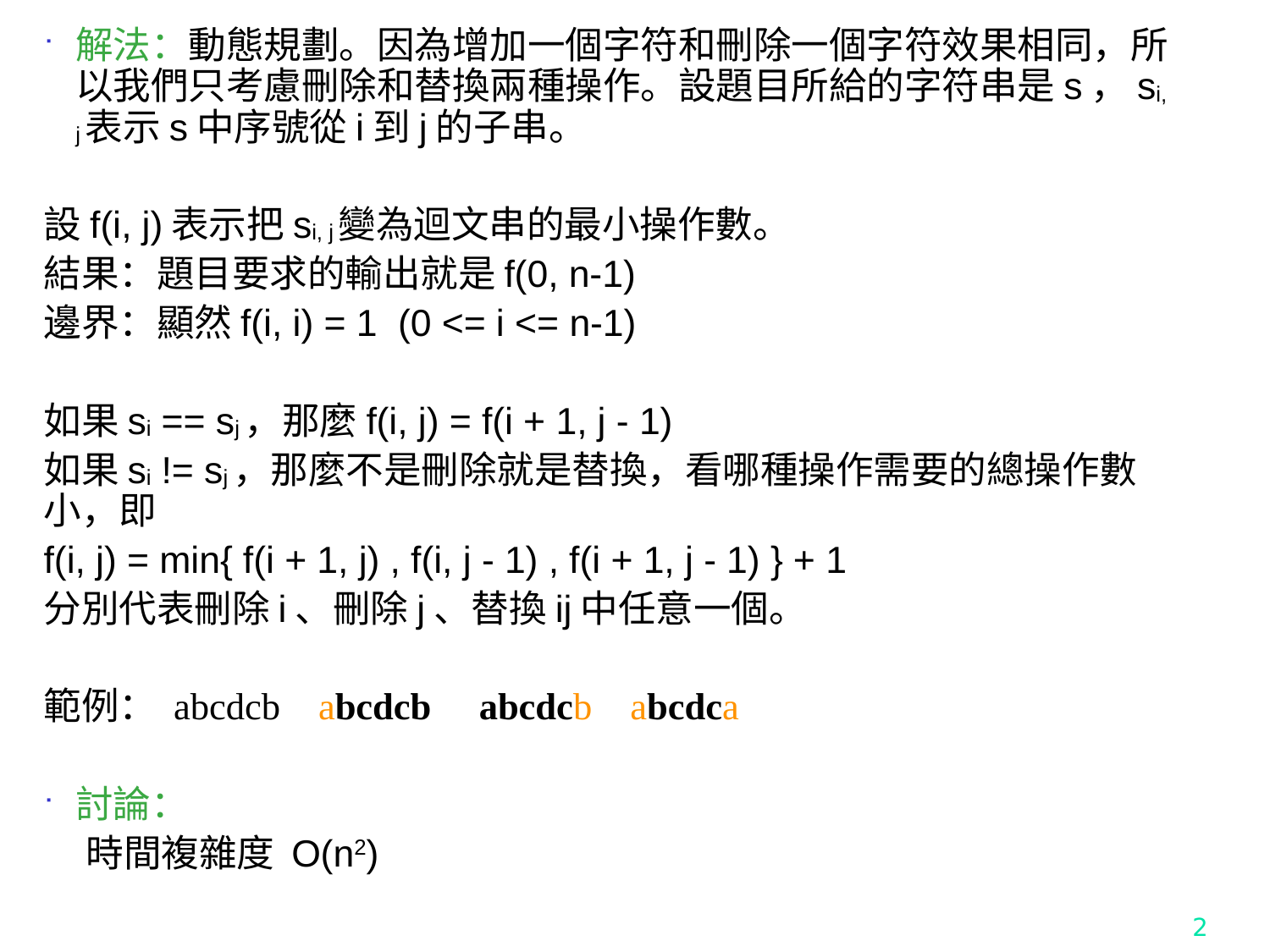

解法：動態規劃。因為增加一個字符和刪除一個字符效果相同，所以我們只考慮刪除和替換兩種操作。設題目所給的字符串是s，si, j表示s中序號從i到j的子串。

設f(i, j)表示把si, j變為迴文串的最小操作數。
結果：題目要求的輸出就是f(0, n-1)
邊界：顯然f(i, i) = 1  (0 <= i <= n-1)

如果si == sj，那麼f(i, j) = f(i + 1, j - 1)
如果si != sj，那麼不是刪除就是替換，看哪種操作需要的總操作數小，即
f(i, j) = min{ f(i + 1, j) , f(i, j - 1) , f(i + 1, j - 1) } + 1
分別代表刪除i、刪除j、替換ij中任意一個。

範例： abcdcb    abcdcb     abcdcb    abcdca

討論：
	時間複雜度 O(n2)
2